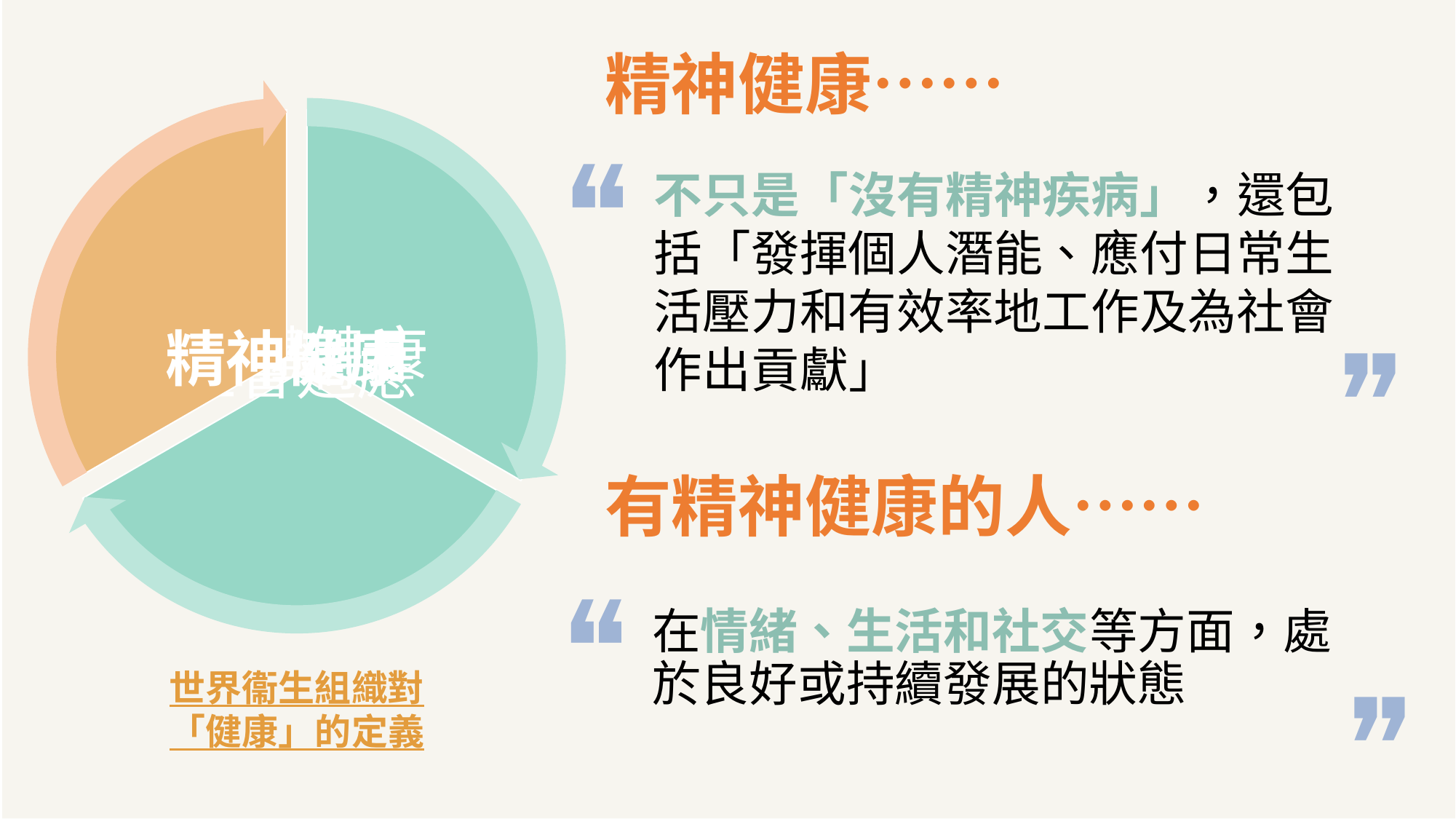

精神健康……
身體健康
社會適應
精神健康
“
不只是「沒有精神疾病」，還包括「發揮個人潛能、應付日常生活壓力和有效率地工作及為社會作出貢獻」
”
有精神健康的人……
“
在情緒、生活和社交等方面，處於良好或持續發展的狀態
”
世界衞生組織對
「健康」的定義